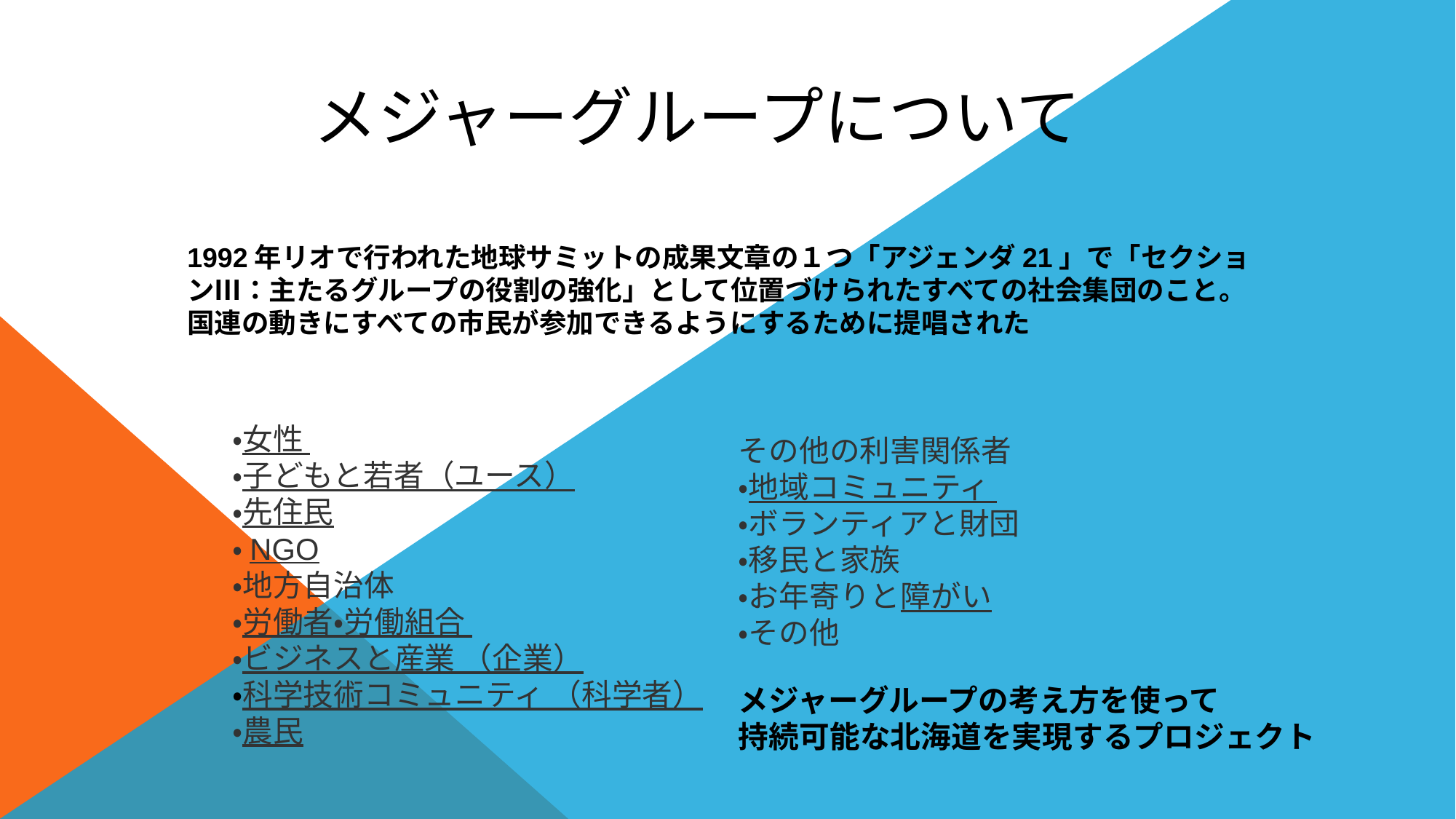

メジャーグループについて

1992年リオで行われた地球サミットの成果文章の１つ「アジェンダ21」で「セクションⅢ：主たるグループの役割の強化」として位置づけられたすべての社会集団のこと。
国連の動きにすべての市民が参加できるようにするために提唱された
#
・女性
・子どもと若者（ユース）
・先住民
・NGO
・地方自治体
・労働者・労働組合
・ビジネスと産業 （企業）
・科学技術コミュニティ （科学者）
・農民
その他の利害関係者
・地域コミュニティ
・ボランティアと財団
・移民と家族
・お年寄りと障がい
・その他

メジャーグループの考え方を使って
持続可能な北海道を実現するプロジェクト